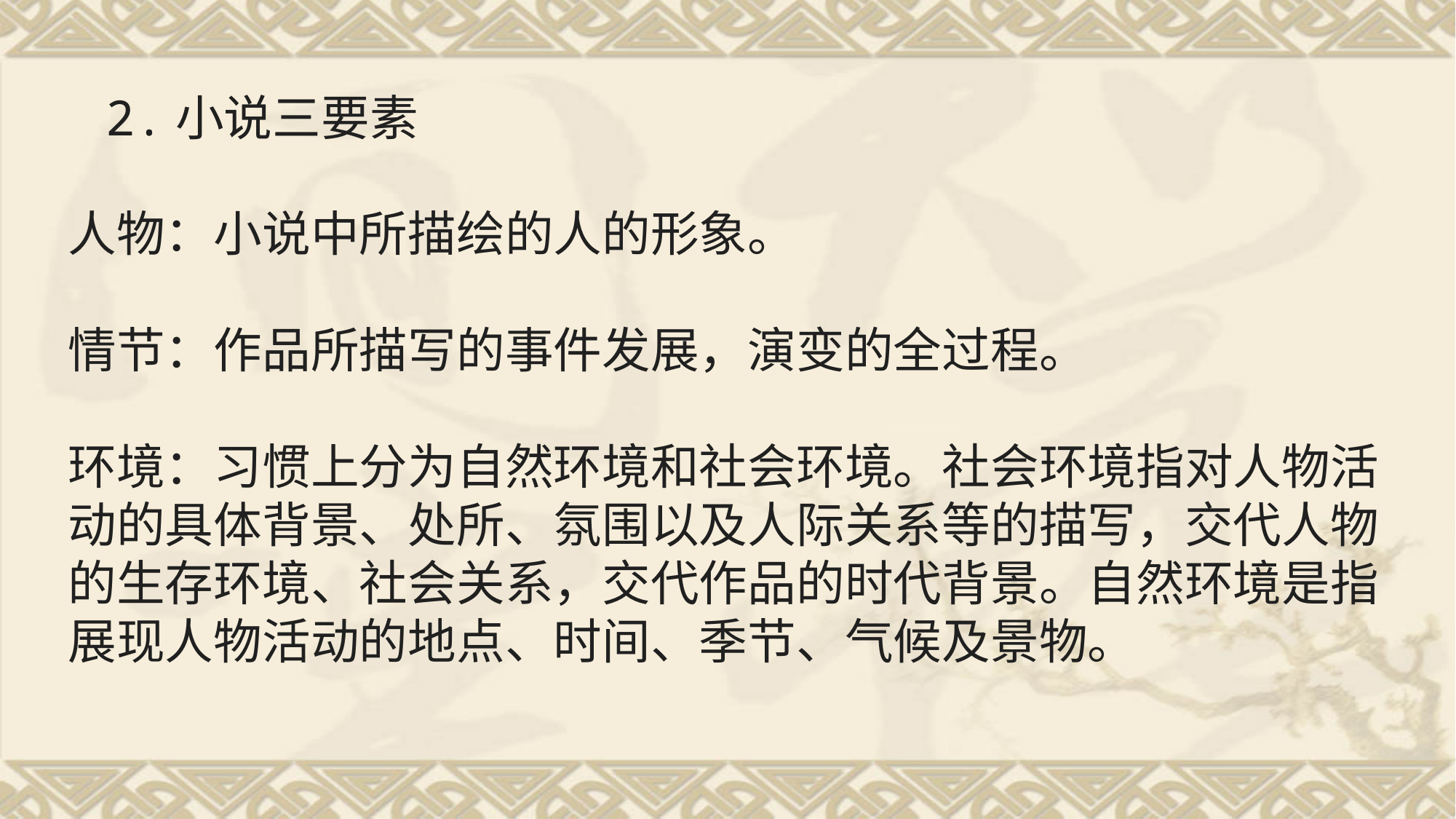

2.小说三要素
人物：小说中所描绘的人的形象。

情节：作品所描写的事件发展，演变的全过程。

环境：习惯上分为自然环境和社会环境。社会环境指对人物活动的具体背景、处所、氛围以及人际关系等的描写，交代人物的生存环境、社会关系，交代作品的时代背景。自然环境是指展现人物活动的地点、时间、季节、气候及景物。